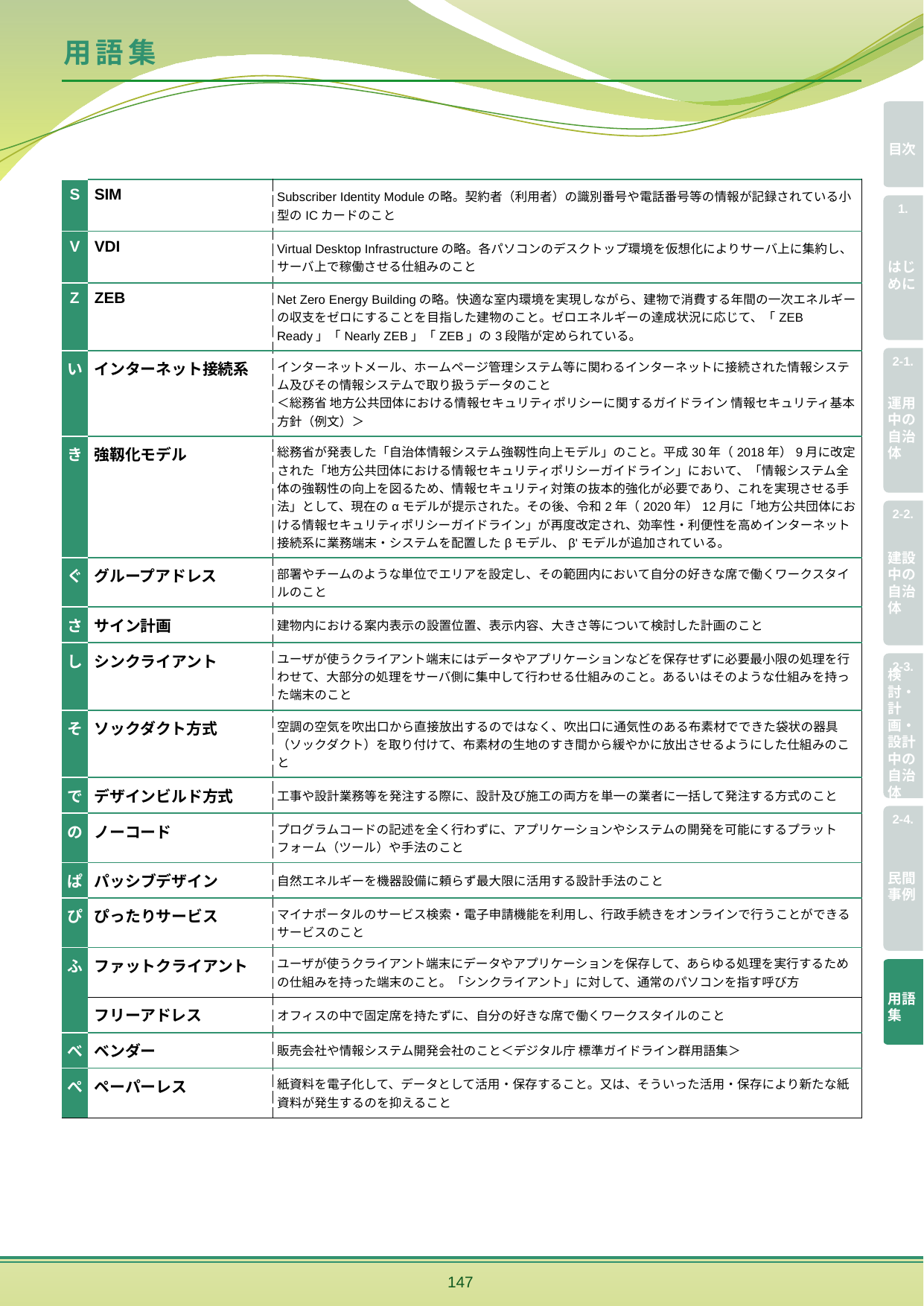

# 用語集
| S | SIM | Subscriber Identity Moduleの略。契約者（利用者）の識別番号や電話番号等の情報が記録されている小型のICカードのこと |
| --- | --- | --- |
| V | VDI | Virtual Desktop Infrastructureの略。各パソコンのデスクトップ環境を仮想化によりサーバ上に集約し、サーバ上で稼働させる仕組みのこと |
| Z | ZEB | Net Zero Energy Buildingの略。快適な室内環境を実現しながら、建物で消費する年間の一次エネルギーの収支をゼロにすることを目指した建物のこと。ゼロエネルギーの達成状況に応じて、「ZEB Ready」「Nearly ZEB」「ZEB」の3段階が定められている。 |
| い | インターネット接続系 | インターネットメール、ホームページ管理システム等に関わるインターネットに接続された情報システム及びその情報システムで取り扱うデータのこと ＜総務省 地方公共団体における情報セキュリティポリシーに関するガイドライン 情報セキュリティ基本方針（例文）＞ |
| き | 強靱化モデル | 総務省が発表した「自治体情報システム強靱性向上モデル」のこと。平成30年（2018年）9月に改定された「地方公共団体における情報セキュリティポリシーガイドライン」において、「情報システム全体の強靱性の向上を図るため、情報セキュリティ対策の抜本的強化が必要であり、これを実現させる手法」として、現在のαモデルが提示された。その後、令和2年（2020年）12月に「地方公共団体における情報セキュリティポリシーガイドライン」が再度改定され、効率性・利便性を高めインターネット接続系に業務端末・システムを配置したβモデル、β'モデルが追加されている。 |
| ぐ | グループアドレス | 部署やチームのような単位でエリアを設定し、その範囲内において自分の好きな席で働くワークスタイルのこと |
| さ | サイン計画 | 建物内における案内表示の設置位置、表示内容、大きさ等について検討した計画のこと |
| し | シンクライアント | ユーザが使うクライアント端末にはデータやアプリケーションなどを保存せずに必要最小限の処理を行わせて、大部分の処理をサーバ側に集中して行わせる仕組みのこと。あるいはそのような仕組みを持った端末のこと |
| そ | ソックダクト方式 | 空調の空気を吹出口から直接放出するのではなく、吹出口に通気性のある布素材でできた袋状の器具（ソックダクト）を取り付けて、布素材の生地のすき間から緩やかに放出させるようにした仕組みのこと |
| で | デザインビルド方式 | 工事や設計業務等を発注する際に、設計及び施工の両方を単一の業者に一括して発注する方式のこと |
| の | ノーコード | プログラムコードの記述を全く行わずに、アプリケーションやシステムの開発を可能にするプラットフォーム（ツール）や手法のこと |
| ぱ | パッシブデザイン | 自然エネルギーを機器設備に頼らず最大限に活用する設計手法のこと |
| ぴ | ぴったりサービス | マイナポータルのサービス検索・電子申請機能を利用し、行政手続きをオンラインで行うことができるサービスのこと |
| ふ | ファットクライアント | ユーザが使うクライアント端末にデータやアプリケーションを保存して、あらゆる処理を実行するための仕組みを持った端末のこと。「シンクライアント」に対して、通常のパソコンを指す呼び方 |
|  | フリーアドレス | オフィスの中で固定席を持たずに、自分の好きな席で働くワークスタイルのこと |
| べ | ベンダー | 販売会社や情報システム開発会社のこと＜デジタル庁 標準ガイドライン群用語集＞ |
| ぺ | ペーパーレス | 紙資料を電子化して、データとして活用・保存すること。又は、そういった活用・保存により新たな紙資料が発生するのを抑えること |
147